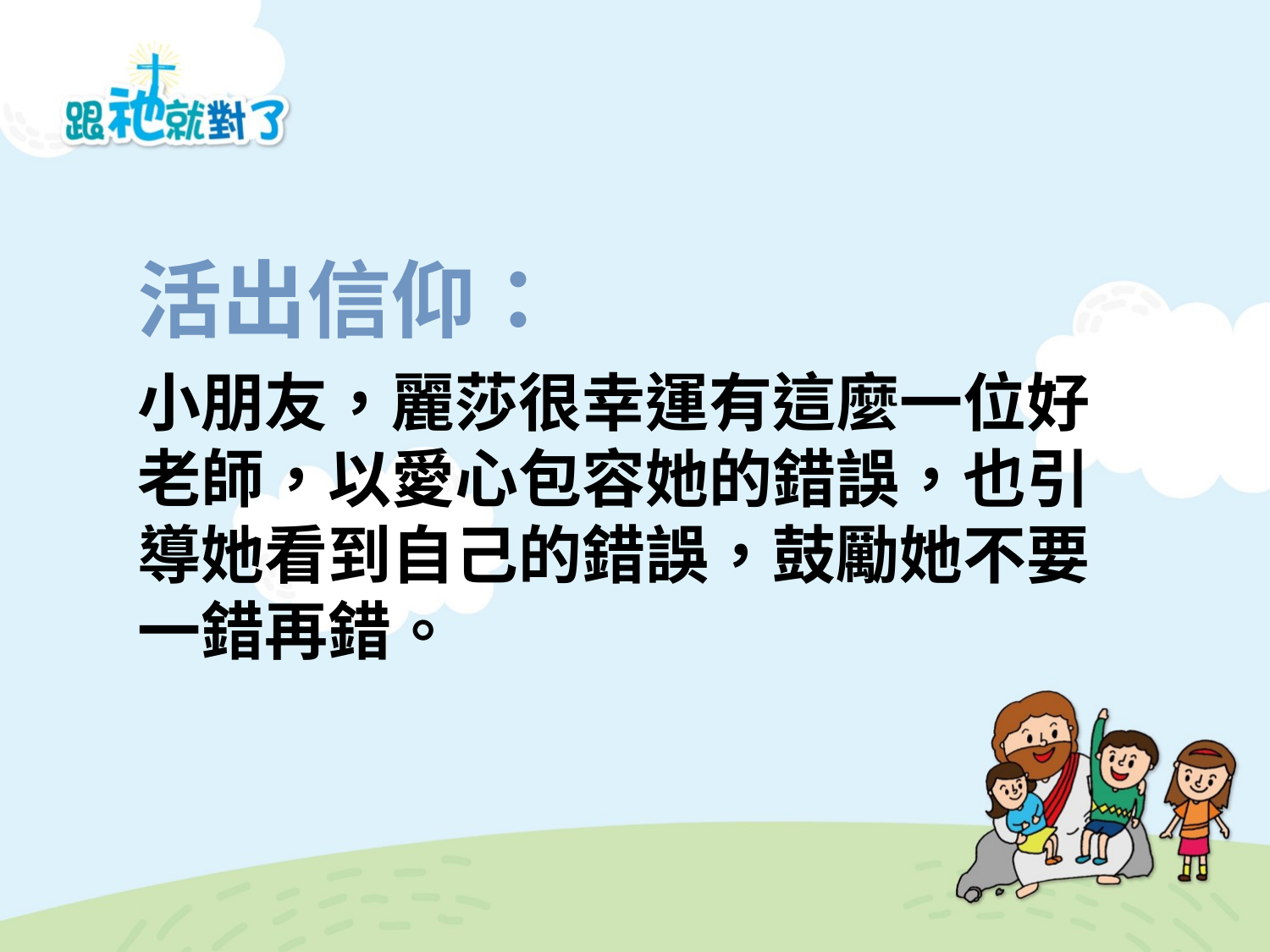

活出信仰：
小朋友，麗莎很幸運有這麼一位好老師，以愛心包容她的錯誤，也引導她看到自己的錯誤，鼓勵她不要一錯再錯。